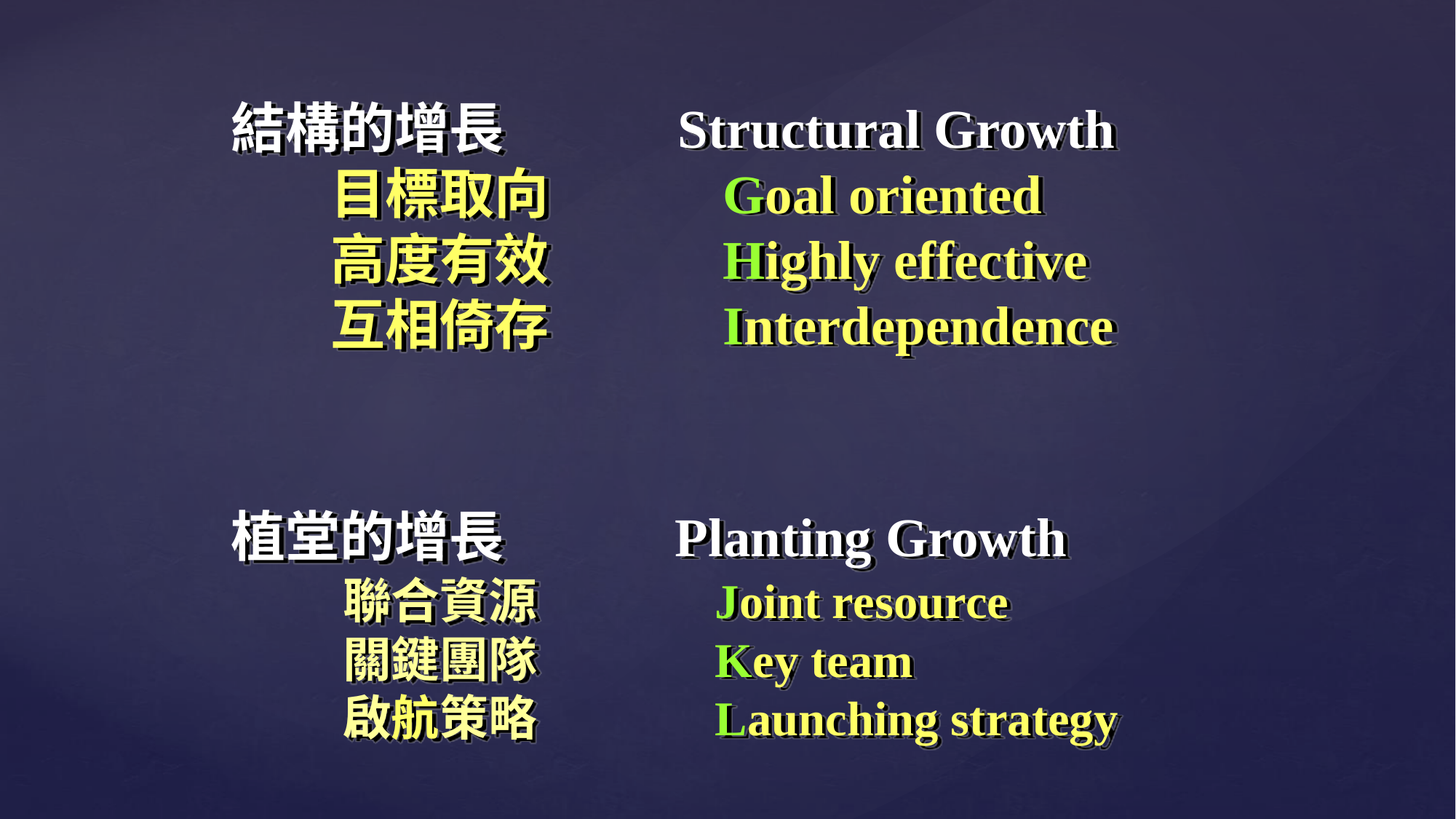

結構的增長             Structural Growth
       目標取向             Goal oriented
       高度有效             Highly effective
       互相倚存             Interdependence

植堂的增長          Planting Growth
         聯合資源               Joint resource
         關鍵團隊               Key team
         啟航策略               Launching strategy